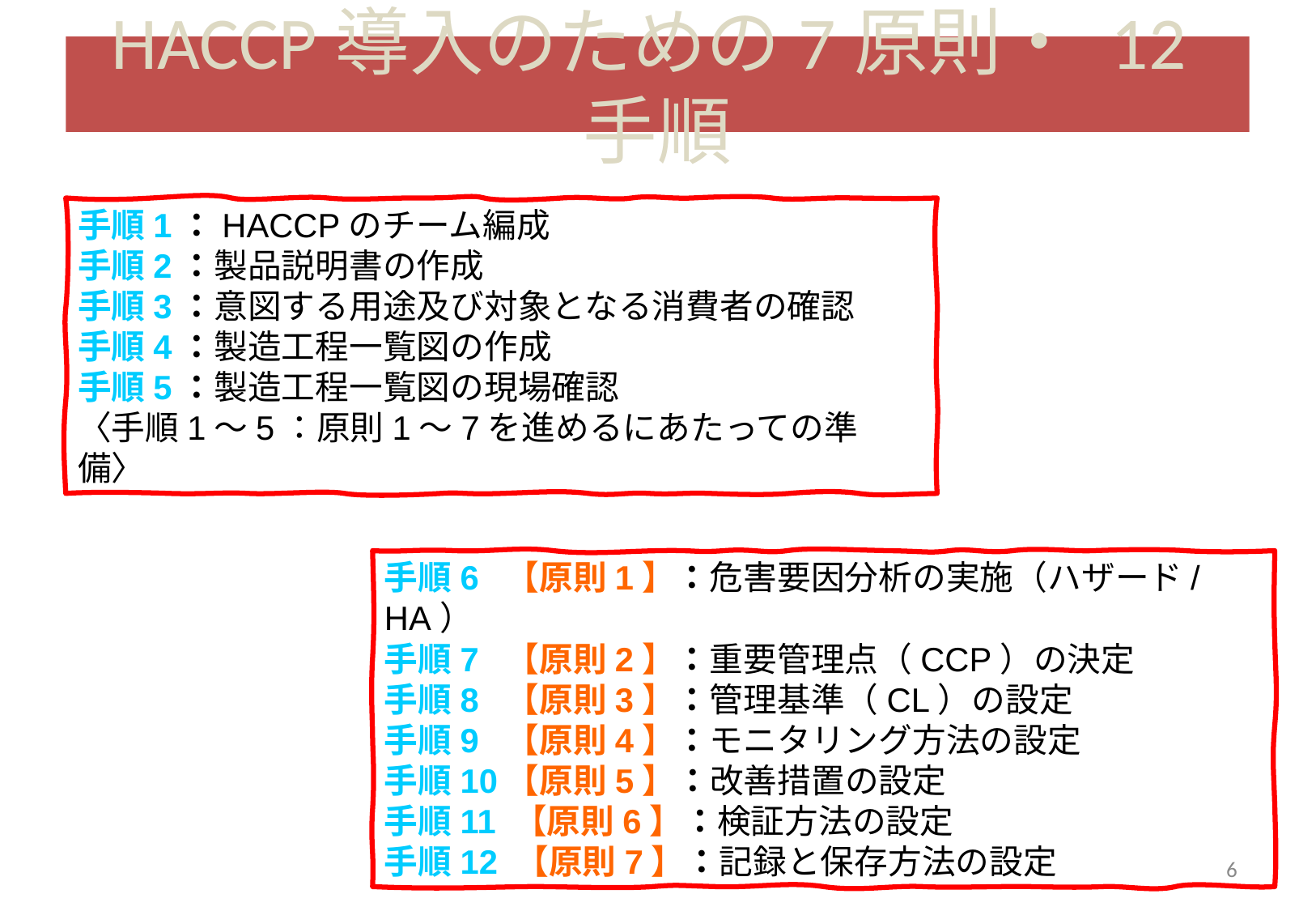

# HACCP導入のための7原則・ 12手順
手順1：HACCPのチーム編成
手順2：製品説明書の作成
手順3：意図する用途及び対象となる消費者の確認
手順4：製造工程一覧図の作成
手順5：製造工程一覧図の現場確認
〈手順1～5：原則1～7を進めるにあたっての準備〉
手順6  【原則1】：危害要因分析の実施（ハザード/HA）
手順7  【原則2】：重要管理点（CCP）の決定
手順8  【原則3】：管理基準（CL）の設定
手順9  【原則4】：モニタリング方法の設定
手順10【原則5】：改善措置の設定
手順11 【原則6】：検証方法の設定
手順12 【原則7】：記録と保存方法の設定
6